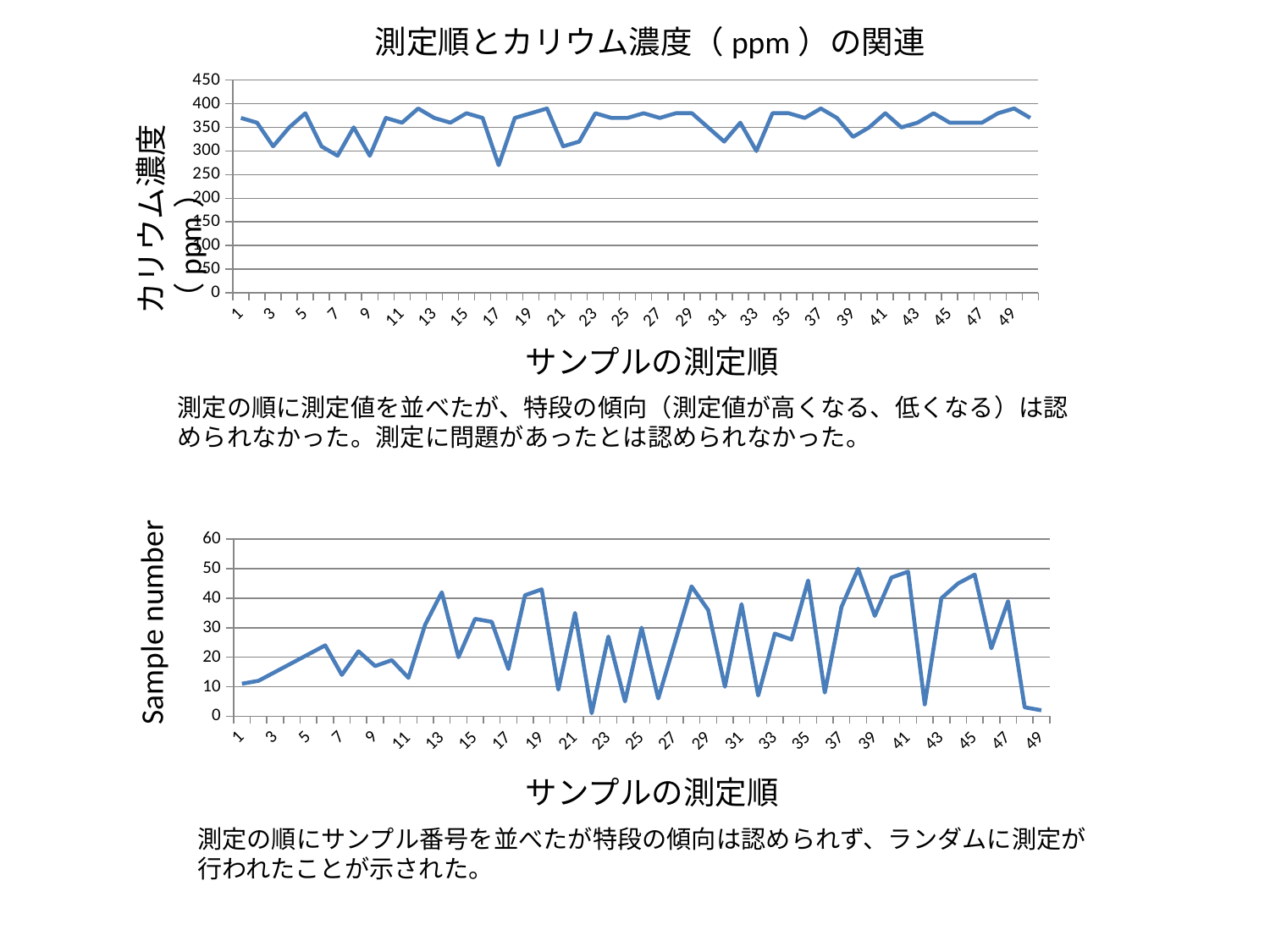

測定順とカリウム濃度（ppm）の関連

### Chart

| Category | カリウム濃度(ppm) |
|---|---|
カリウム濃度（ppm）
サンプルの測定順
測定の順に測定値を並べたが、特段の傾向（測定値が高くなる、低くなる）は認められなかった。測定に問題があったとは認められなかった。

### Chart

| Category |  |
|---|---|
Sample number
サンプルの測定順
測定の順にサンプル番号を並べたが特段の傾向は認められず、ランダムに測定が行われたことが示された。